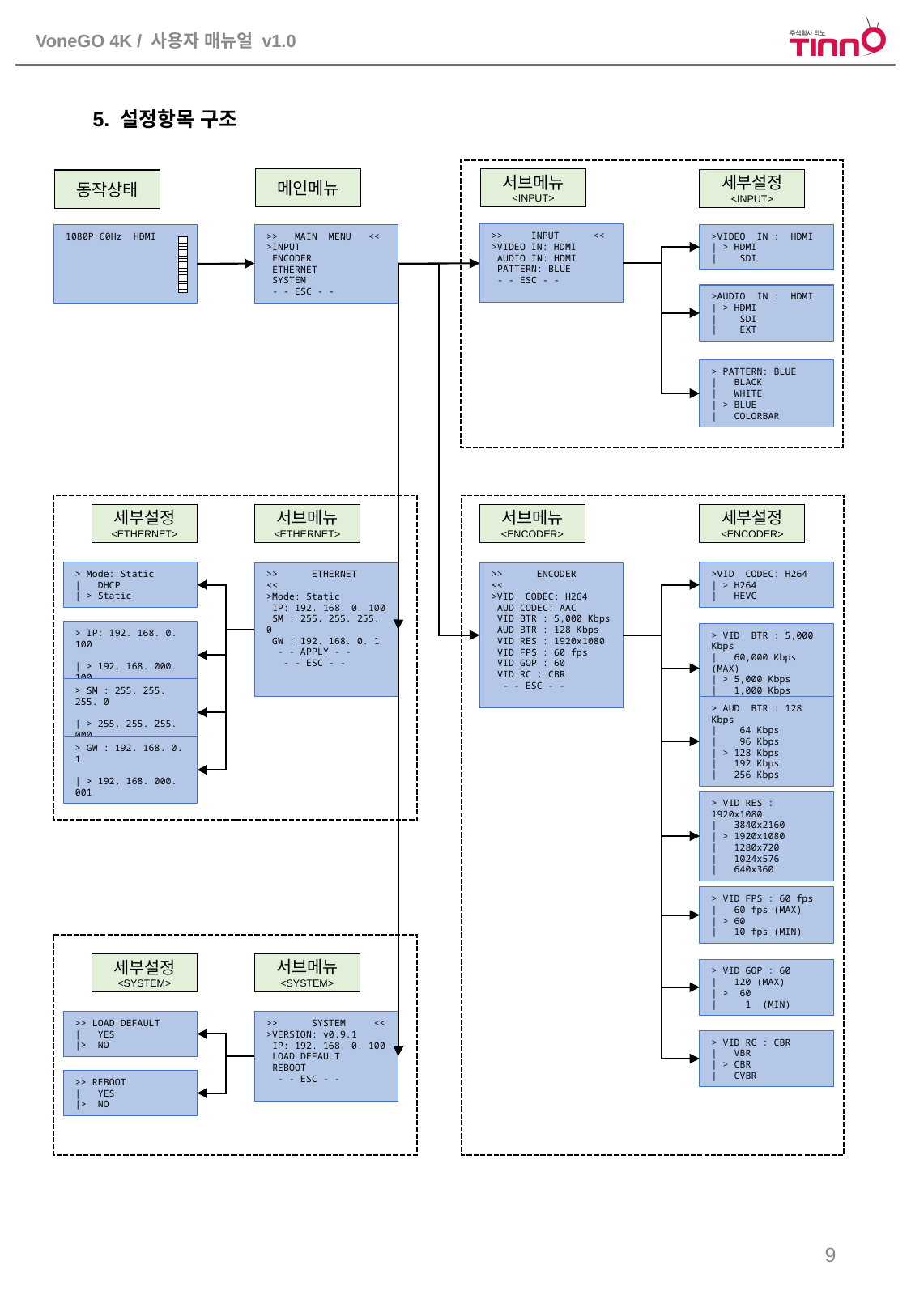

5. 설정항목 구조

서브메뉴
<INPUT>
메인메뉴
세부설정
<INPUT>
동작상태
>>     INPUT      <<
>VIDEO IN: HDMI
 AUDIO IN: HDMI
 PATTERN: BLUE
 - - ESC - -

>>   MAIN  MENU   <<
>INPUT
 ENCODER
 ETHERNET
 SYSTEM
 - - ESC - -
>VIDEO  IN :  HDMI
| > HDMI
|    SDI
1080P 60Hz  HDMI

>AUDIO  IN :  HDMI
| > HDMI
|    SDI
|    EXT
> PATTERN: BLUE
|   BLACK
|   WHITE
| > BLUE
|   COLORBAR

세부설정
<ETHERNET>
서브메뉴
<ETHERNET>
세부설정
<ENCODER>
서브메뉴
<ENCODER>
> Mode: Static
|   DHCP
| > Static
>VID  CODEC: H264
| > H264
|   HEVC
>>      ETHERNET     <<
>Mode: Static
 IP: 192. 168. 0. 100
 SM : 255. 255. 255. 0
 GW : 192. 168. 0. 1
  - - APPLY - -
   - - ESC - -

>>      ENCODER      <<
>VID  CODEC: H264
 AUD CODEC: AAC
 VID BTR : 5,000 Kbps
 AUD BTR : 128 Kbps
 VID RES : 1920x1080
 VID FPS : 60 fps
 VID GOP : 60
 VID RC : CBR
  - - ESC - -

> IP: 192. 168. 0. 100

| > 192. 168. 000. 100
> VID  BTR : 5,000 Kbps
|   60,000 Kbps (MAX)
| > 5,000 Kbps
|   1,000 Kbps (MIN)
> SM : 255. 255. 255. 0
| > 255. 255. 255. 000
> AUD  BTR : 128 Kbps
|    64 Kbps
|    96 Kbps
| > 128 Kbps
|   192 Kbps
|   256 Kbps
> GW : 192. 168. 0. 1

| > 192. 168. 000. 001
> VID RES : 1920x1080
|   3840x2160
| > 1920x1080
|   1280x720
|   1024x576
|   640x360
> VID FPS : 60 fps
|   60 fps (MAX)
| > 60
|   10 fps (MIN)

서브메뉴
<SYSTEM>
세부설정
<SYSTEM>
> VID GOP : 60
|   120 (MAX)
| >  60
|     1  (MIN)
>> LOAD DEFAULT
|   YES
|>  NO
>>      SYSTEM     <<
>VERSION: v0.9.1
 IP: 192. 168. 0. 100
 LOAD DEFAULT
 REBOOT
  - - ESC - -

> VID RC : CBR
|   VBR
| > CBR
|   CVBR
>> REBOOT
|   YES
|>  NO
9